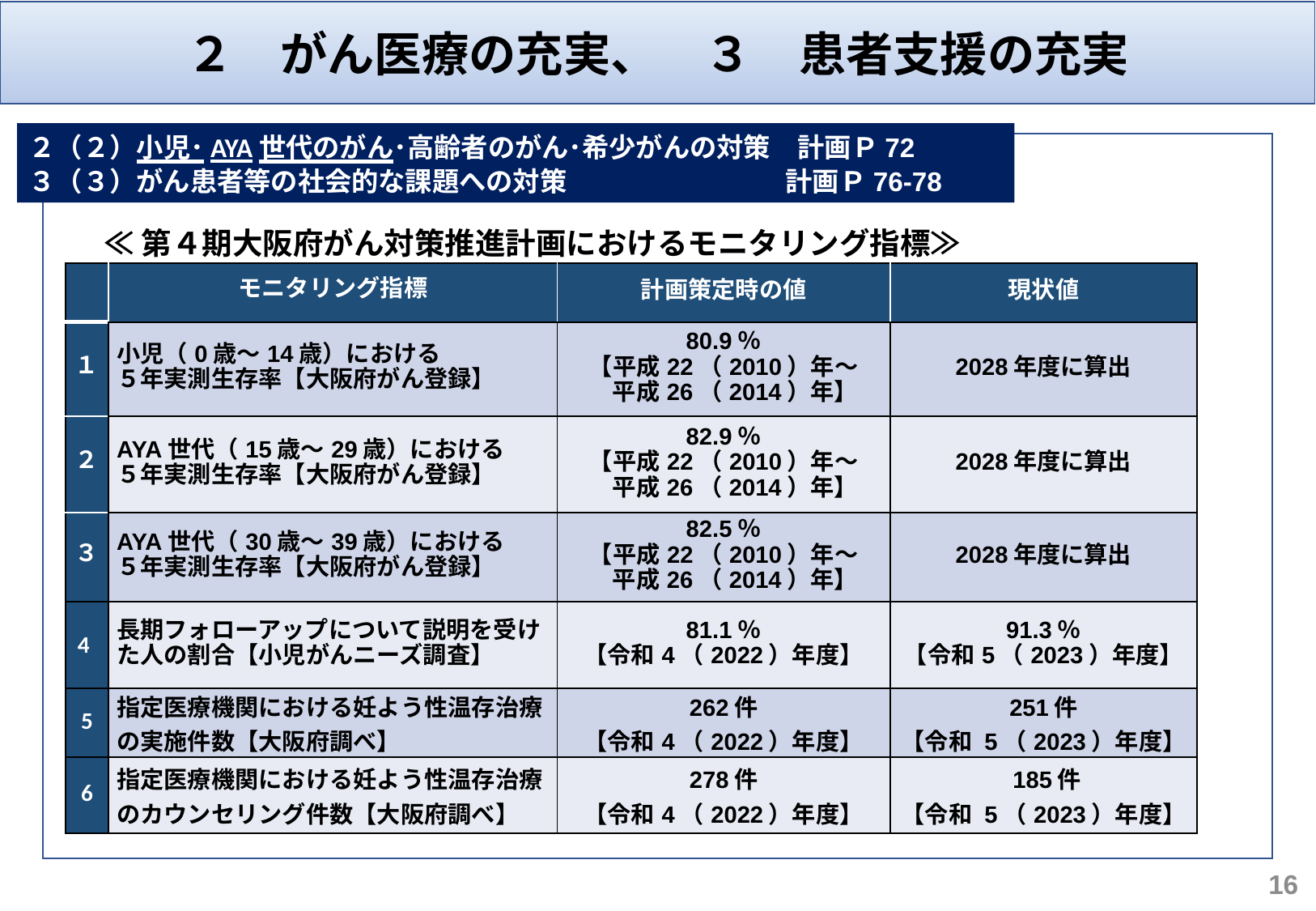

２　がん医療の充実、　３　患者支援の充実
２（２）小児･AYA世代のがん･高齢者のがん･希少がんの対策　計画Ｐ72
３（３）がん患者等の社会的な課題への対策   　　  　　　　　計画Ｐ76-78

≪第４期大阪府がん対策推進計画におけるモニタリング指標≫
|  | モニタリング指標 | 計画策定時の値 | 現状値 |
| --- | --- | --- | --- |
| １ | 小児（0歳～14歳）における ５年実測生存率【大阪府がん登録】 | 80.9％ 【平成22（2010）年～ 平成26（2014）年】 | 2028年度に算出 |
| ２ | AYA世代（15歳～29歳）における ５年実測生存率【大阪府がん登録】 | 82.9％ 【平成22（2010）年～ 平成26（2014）年】 | 2028年度に算出 |
| ３ | AYA世代（30歳～39歳）における ５年実測生存率【大阪府がん登録】 | 82.5％ 【平成22（2010）年～ 平成26（2014）年】 | 2028年度に算出 |
| 4 | 長期フォローアップについて説明を受けた人の割合【小児がんニーズ調査】 | 81.1％ 【令和4（2022）年度】 | 91.3％ 【令和5（2023）年度】 |
| 5 | 指定医療機関における妊よう性温存治療の実施件数【大阪府調べ】 | 262件 【令和4（2022）年度】 | 251件 【令和 5（2023）年度】 |
| 6 | 指定医療機関における妊よう性温存治療のカウンセリング件数【大阪府調べ】 | 278件 【令和4（2022）年度】 | 185件 【令和 5（2023）年度】 |
概ね予定どおり
16